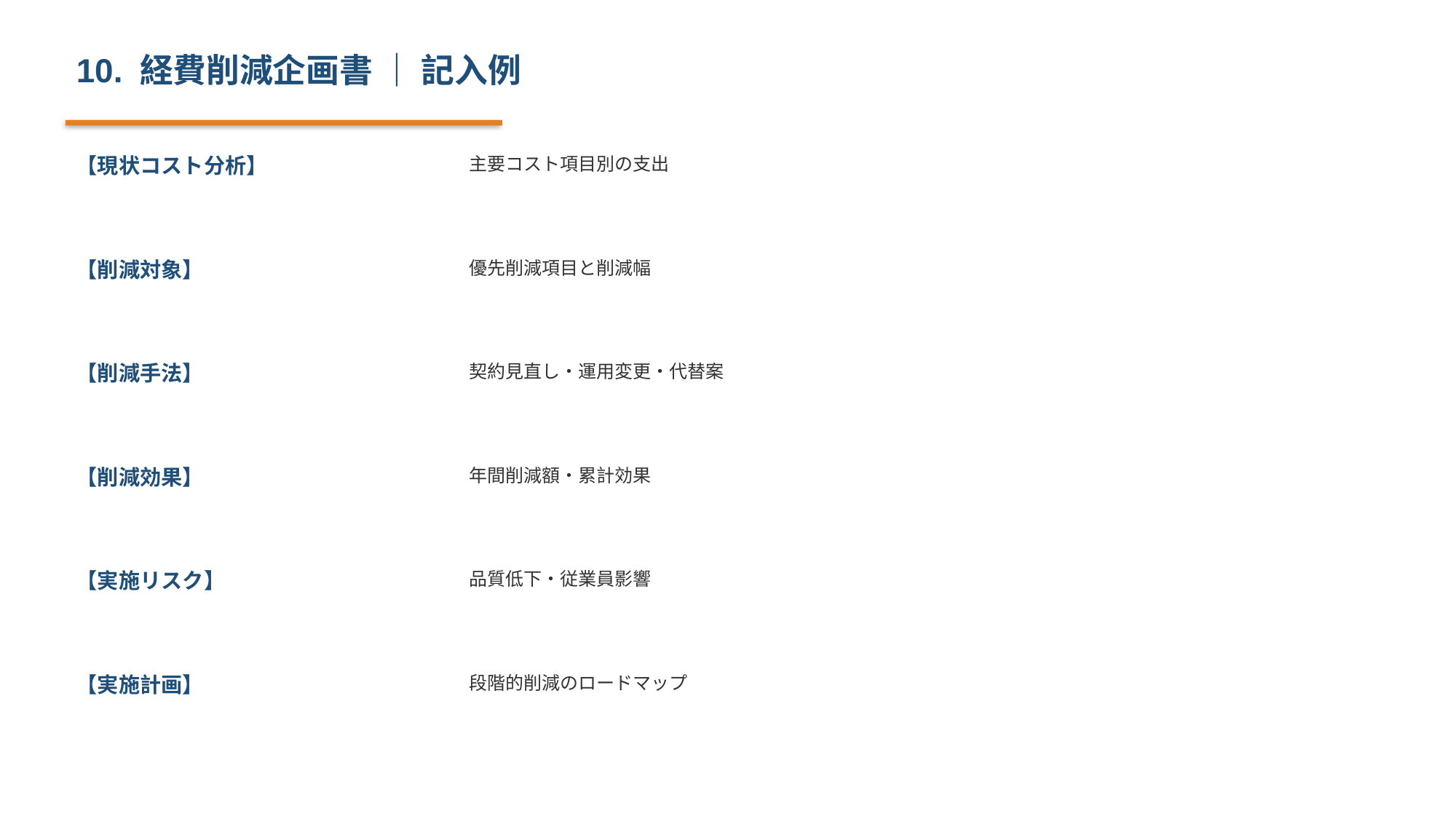

10. 経費削減企画書 ｜ 記入例

【現状コスト分析】
主要コスト項目別の支出
【削減対象】
優先削減項目と削減幅
【削減手法】
契約見直し・運用変更・代替案
【削減効果】
年間削減額・累計効果
【実施リスク】
品質低下・従業員影響
【実施計画】
段階的削減のロードマップ